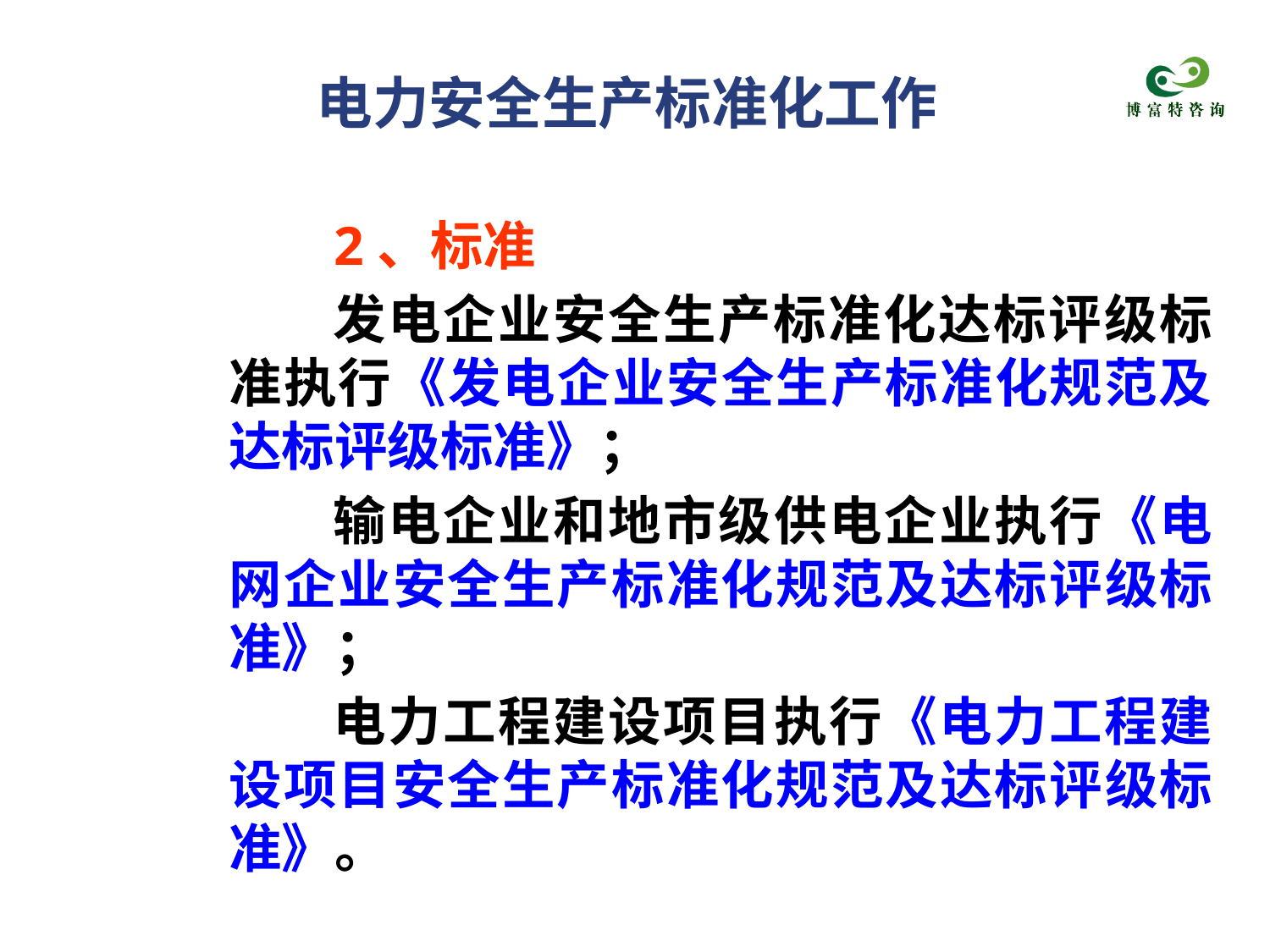

电力安全生产标准化工作
2、标准
发电企业安全生产标准化达标评级标准执行《发电企业安全生产标准化规范及达标评级标准》；
输电企业和地市级供电企业执行《电网企业安全生产标准化规范及达标评级标准》；
电力工程建设项目执行《电力工程建设项目安全生产标准化规范及达标评级标准》。